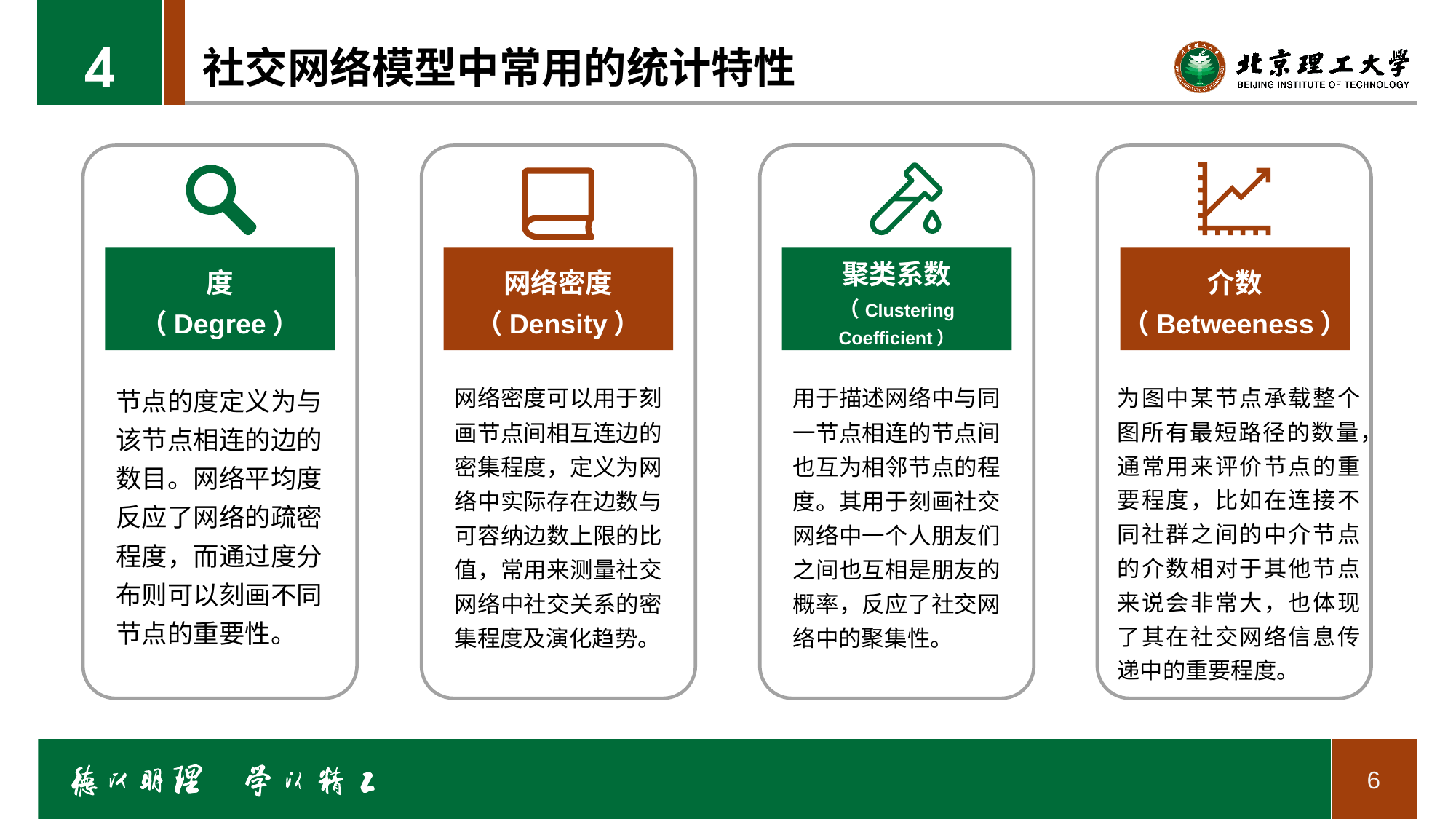

4
# 社交网络模型中常用的统计特性

度
（Degree）
网络密度（Density）
聚类系数
（Clustering Coefficient）
介数（Betweeness）
节点的度定义为与该节点相连的边的数目。网络平均度反应了网络的疏密程度，而通过度分布则可以刻画不同节点的重要性。
网络密度可以用于刻画节点间相互连边的密集程度，定义为网络中实际存在边数与可容纳边数上限的比值，常用来测量社交网络中社交关系的密集程度及演化趋势。
用于描述网络中与同一节点相连的节点间也互为相邻节点的程度。其用于刻画社交网络中一个人朋友们之间也互相是朋友的概率，反应了社交网络中的聚集性。
为图中某节点承载整个图所有最短路径的数量，通常用来评价节点的重要程度，比如在连接不同社群之间的中介节点的介数相对于其他节点来说会非常大，也体现了其在社交网络信息传递中的重要程度。